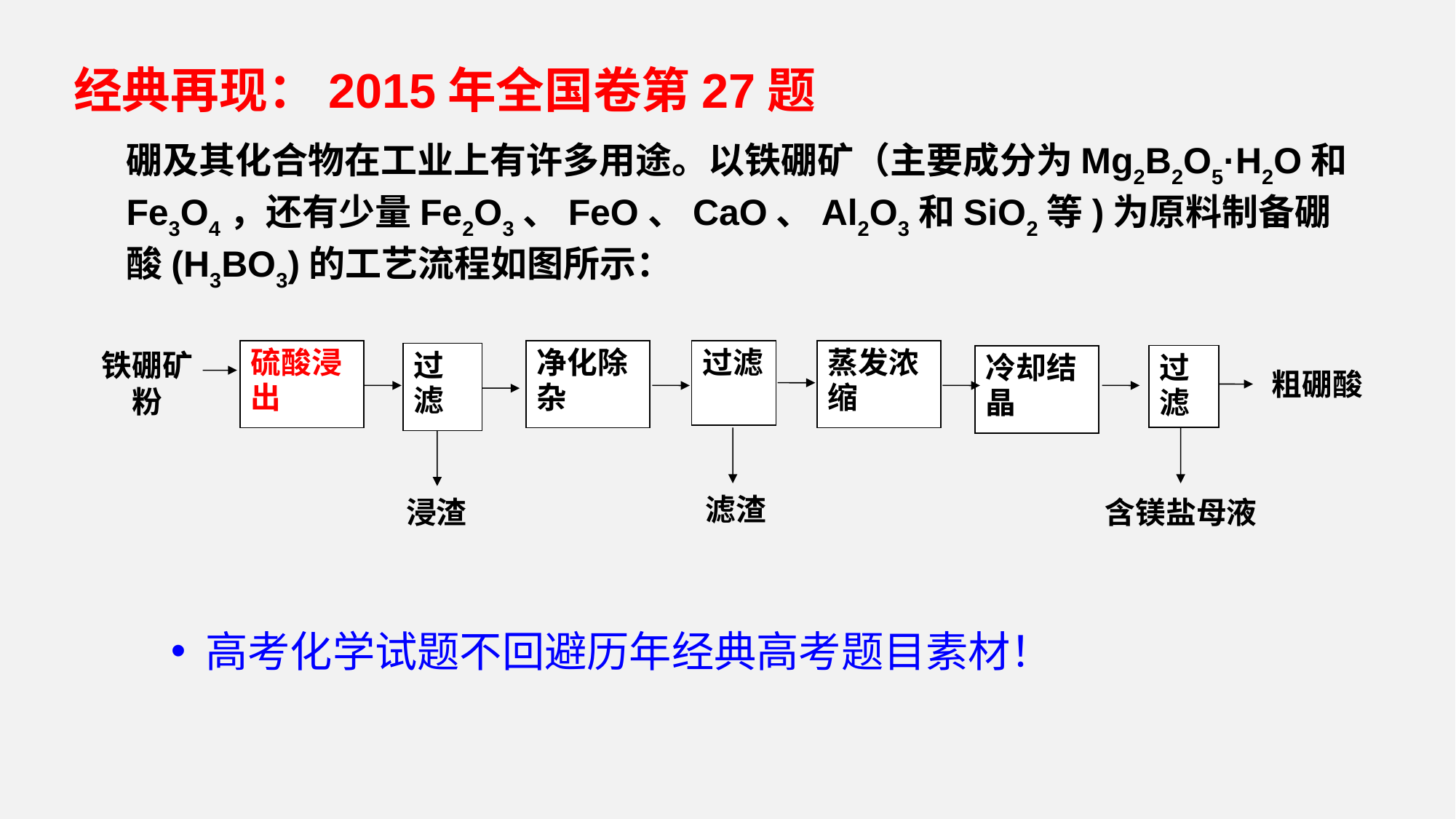

经典再现：2015年全国卷第27题
硼及其化合物在工业上有许多用途。以铁硼矿（主要成分为Mg2B2O5·H2O和Fe3O4，还有少量Fe2O3、FeO、CaO、Al2O3和SiO2等)为原料制备硼酸(H3BO3)的工艺流程如图所示：
硫酸浸出
净化除杂
蒸发浓缩
过滤
过滤
过滤
冷却结晶

铁硼矿粉
粗硼酸

滤渣
浸渣
含镁盐母液

 高考化学试题不回避历年经典高考题目素材！